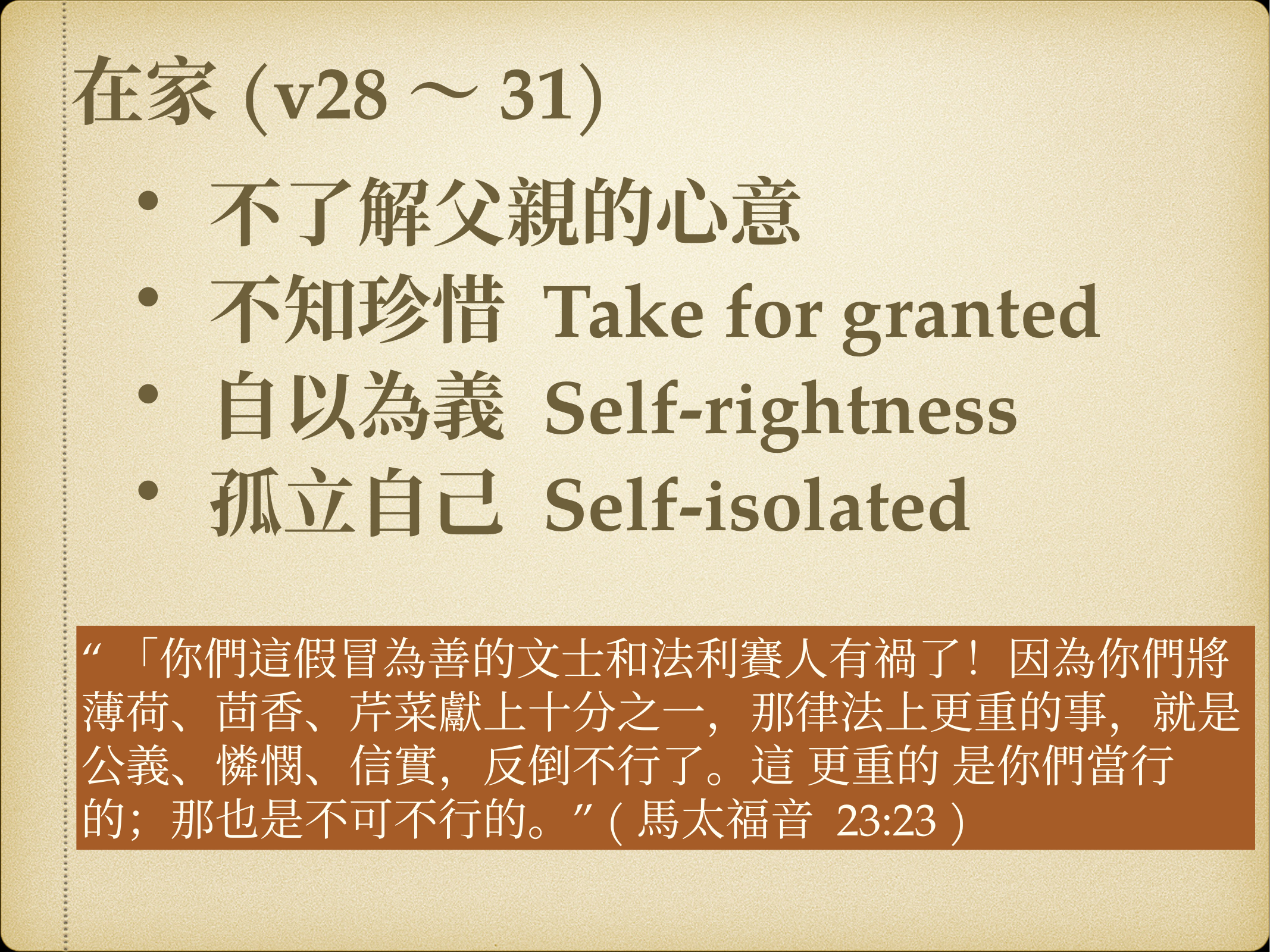

在家(v28～31)
不了解父親的心意
不知珍惜 Take for granted
自以為義 Self-rightness
孤立自己 Self-isolated
“「你們這假冒為善的文士和法利賽人有禍了！因為你們將薄荷、茴香、芹菜獻上十分之一，那律法上更重的事，就是公義、憐憫、信實，反倒不行了。這 更重的 是你們當行的；那也是不可不行的。”(馬太福音 23:23 )